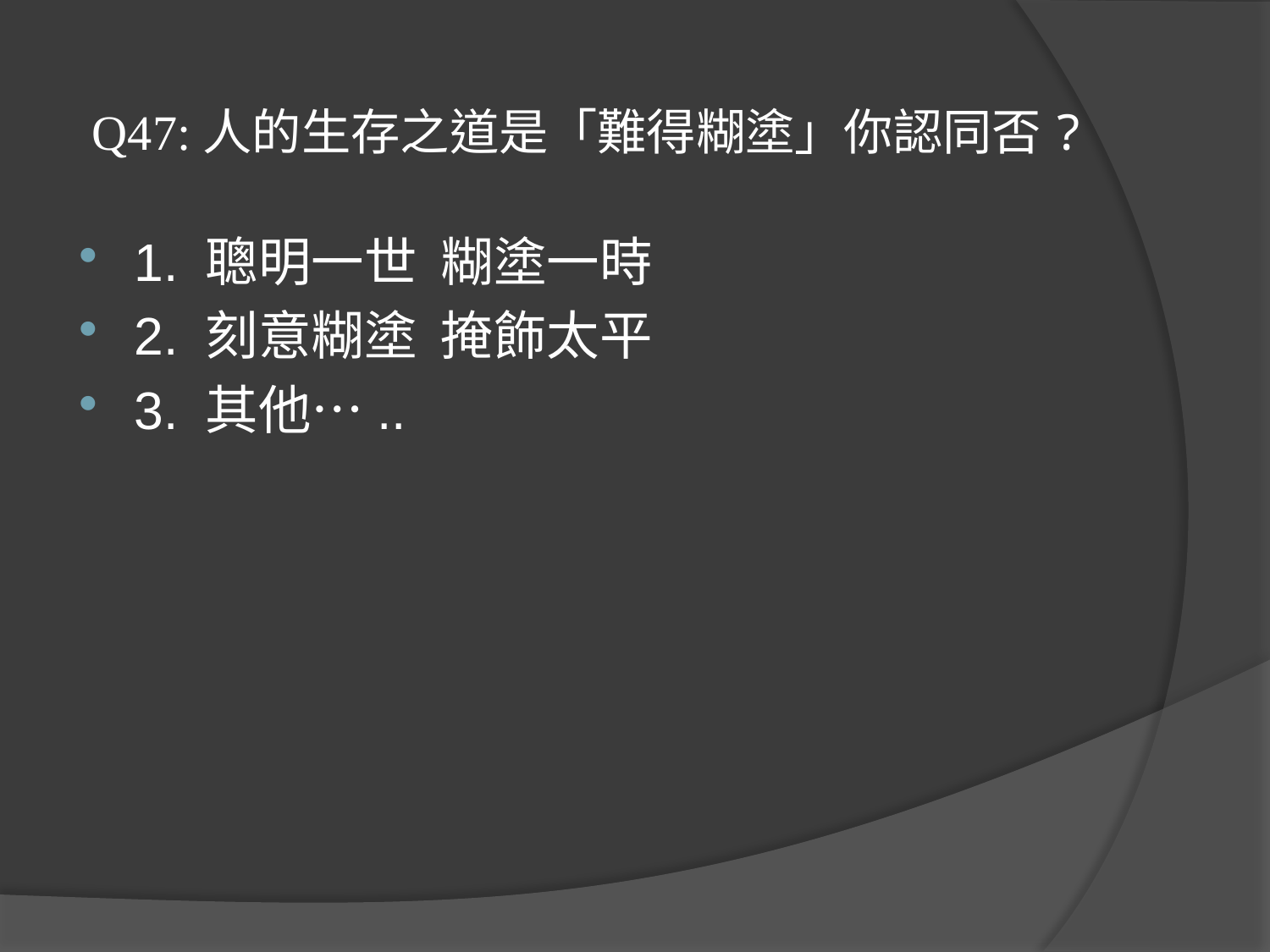

# Q47:人的生存之道是「難得糊塗」你認同否?
1. 聰明一世  糊塗一時
2. 刻意糊塗  掩飾太平
3. 其他…..